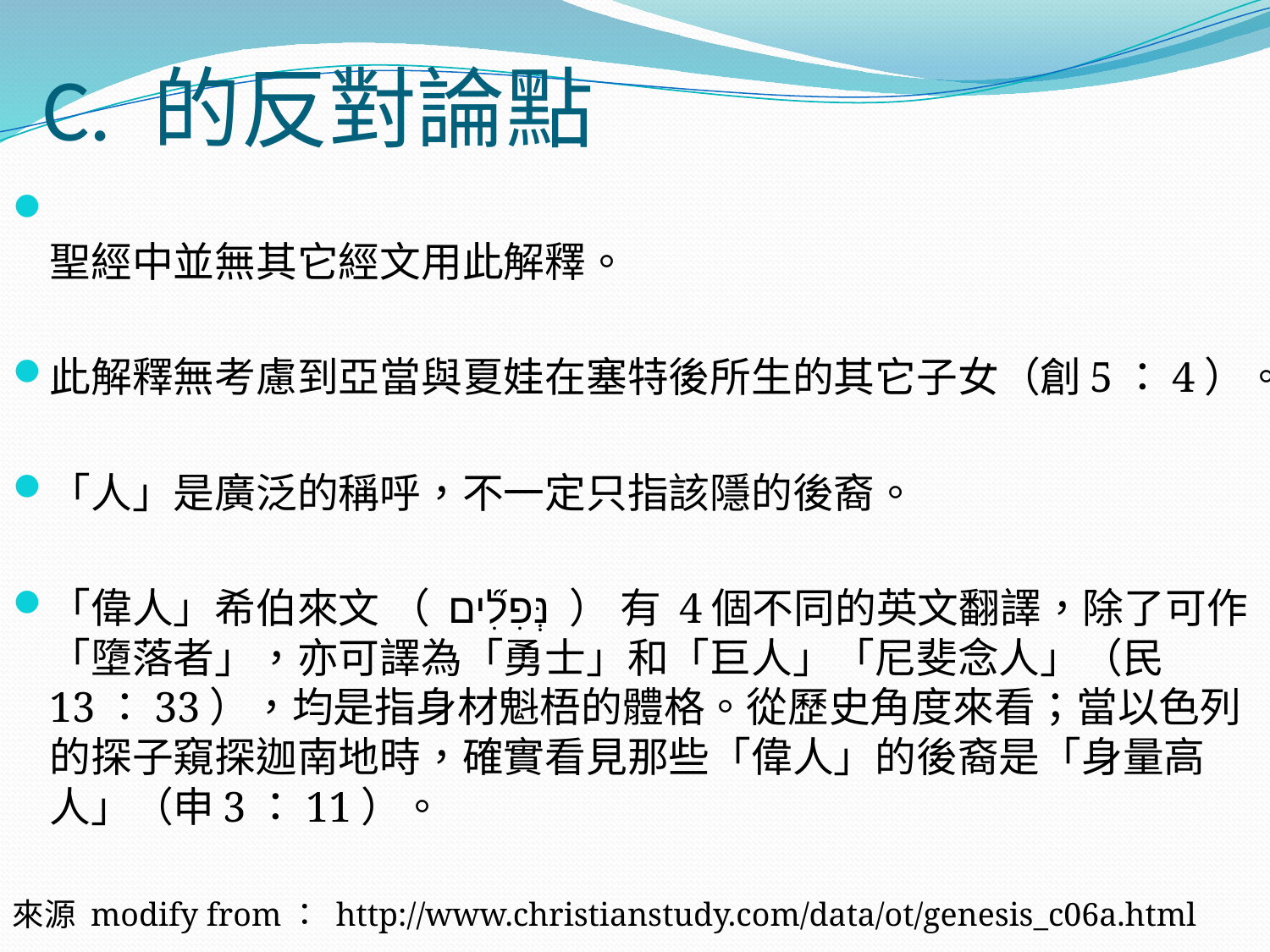

# C. 的反對論點
聖經中並無其它經文用此解釋。

此解釋無考慮到亞當與夏娃在塞特後所生的其它子女（創5：4）。

「人」是廣泛的稱呼，不一定只指該隱的後裔。

「偉人」希伯來文 （ נְּפִלִ֞ים ） 有 4個不同的英文翻譯，除了可作「墮落者」，亦可譯為「勇士」和「巨人」「尼斐念人」（民13：33），均是指身材魁梧的體格。從歷史角度來看；當以色列的探子窺探迦南地時，確實看見那些「偉人」的後裔是「身量高人」（申3：11）。
來源 modify from： http://www.christianstudy.com/data/ot/genesis_c06a.html